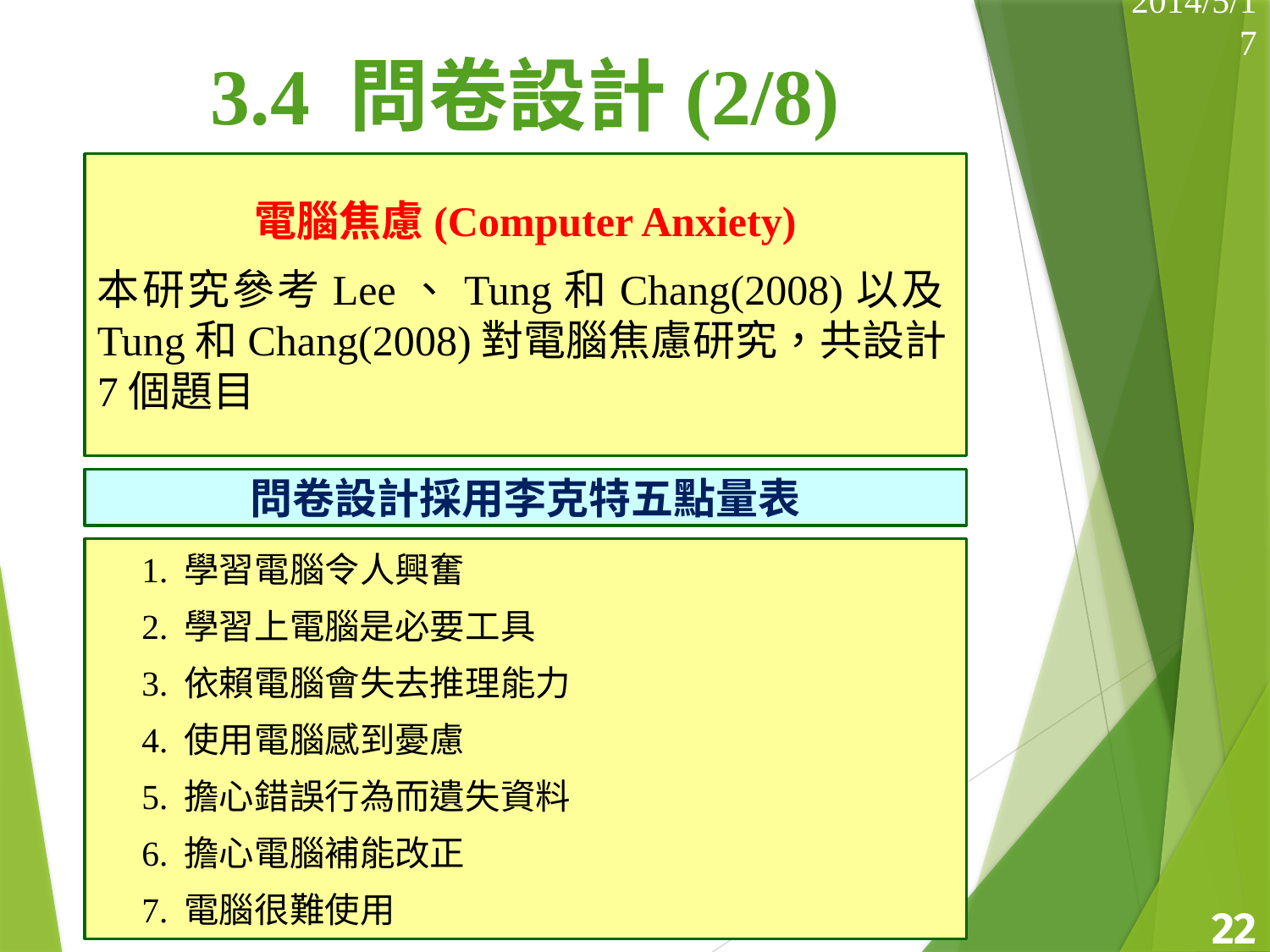

2014/5/17
# 3.4 問卷設計(2/8)
電腦焦慮(Computer Anxiety)
本研究參考Lee、Tung和Chang(2008)以及Tung和Chang(2008)對電腦焦慮研究，共設計7個題目
問卷設計採用李克特五點量表
     1. 學習電腦令人興奮
     2. 學習上電腦是必要工具
     3. 依賴電腦會失去推理能力
     4. 使用電腦感到憂慮
     5. 擔心錯誤行為而遺失資料
     6. 擔心電腦補能改正
     7. 電腦很難使用
22